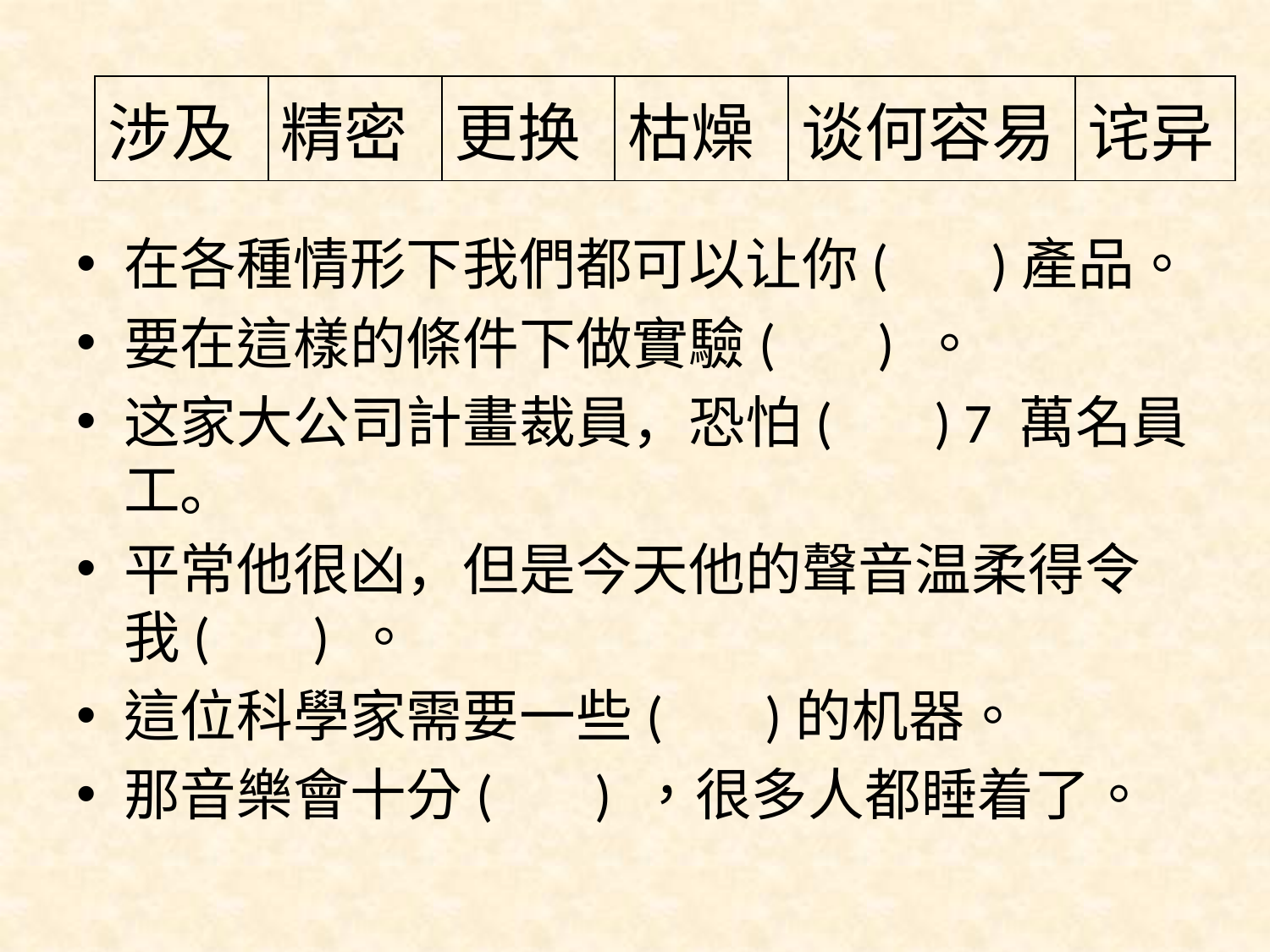

| 涉及 | 精密 | 更换 | 枯燥 | 谈何容易 | 诧异 |
| --- | --- | --- | --- | --- | --- |
在各種情形下我們都可以让你(        )產品。
要在這樣的條件下做實驗(        ) 。
这家大公司計畫裁員，恐怕(        ) 7 萬名員工。
平常他很凶，但是今天他的聲音温柔得令我(        ) 。
這位科學家需要一些(        )的机器。
那音樂會十分(        ) ，很多人都睡着了。